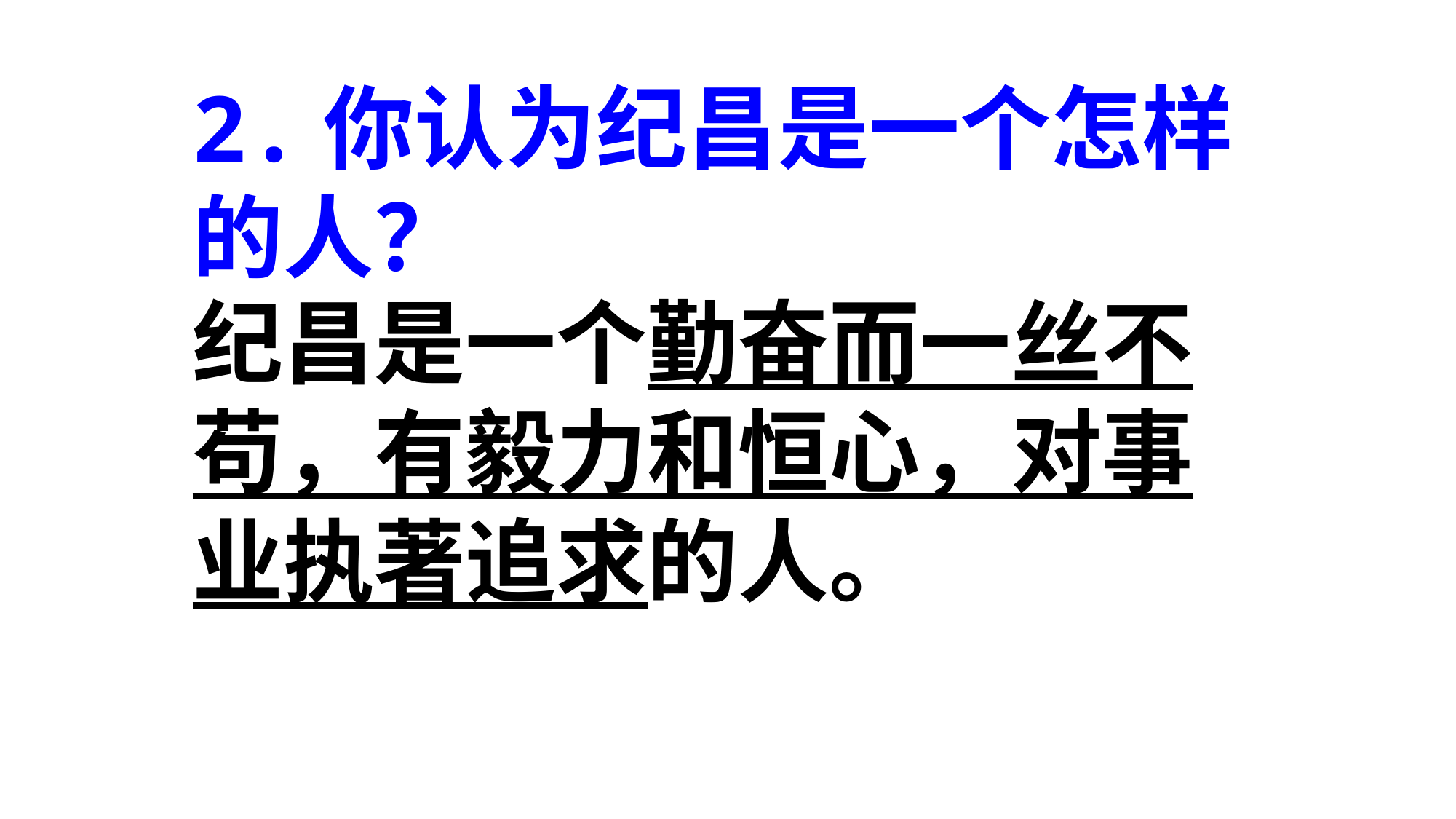

2.你认为纪昌是一个怎样的人？
纪昌是一个勤奋而一丝不苟，有毅力和恒心，对事业执著追求的人。